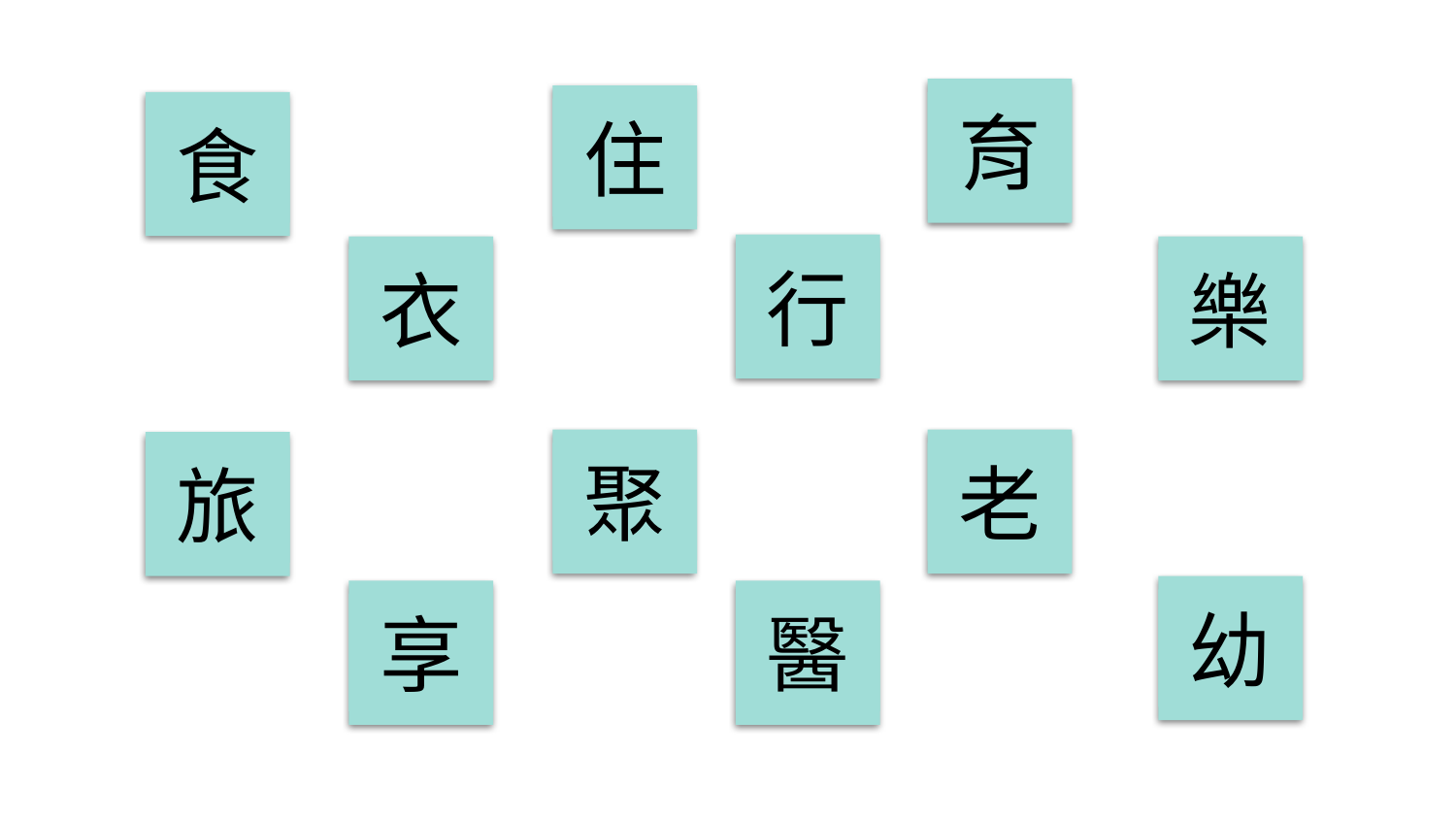

育

住

食

行

衣

樂

老

聚

旅

幼

醫

享